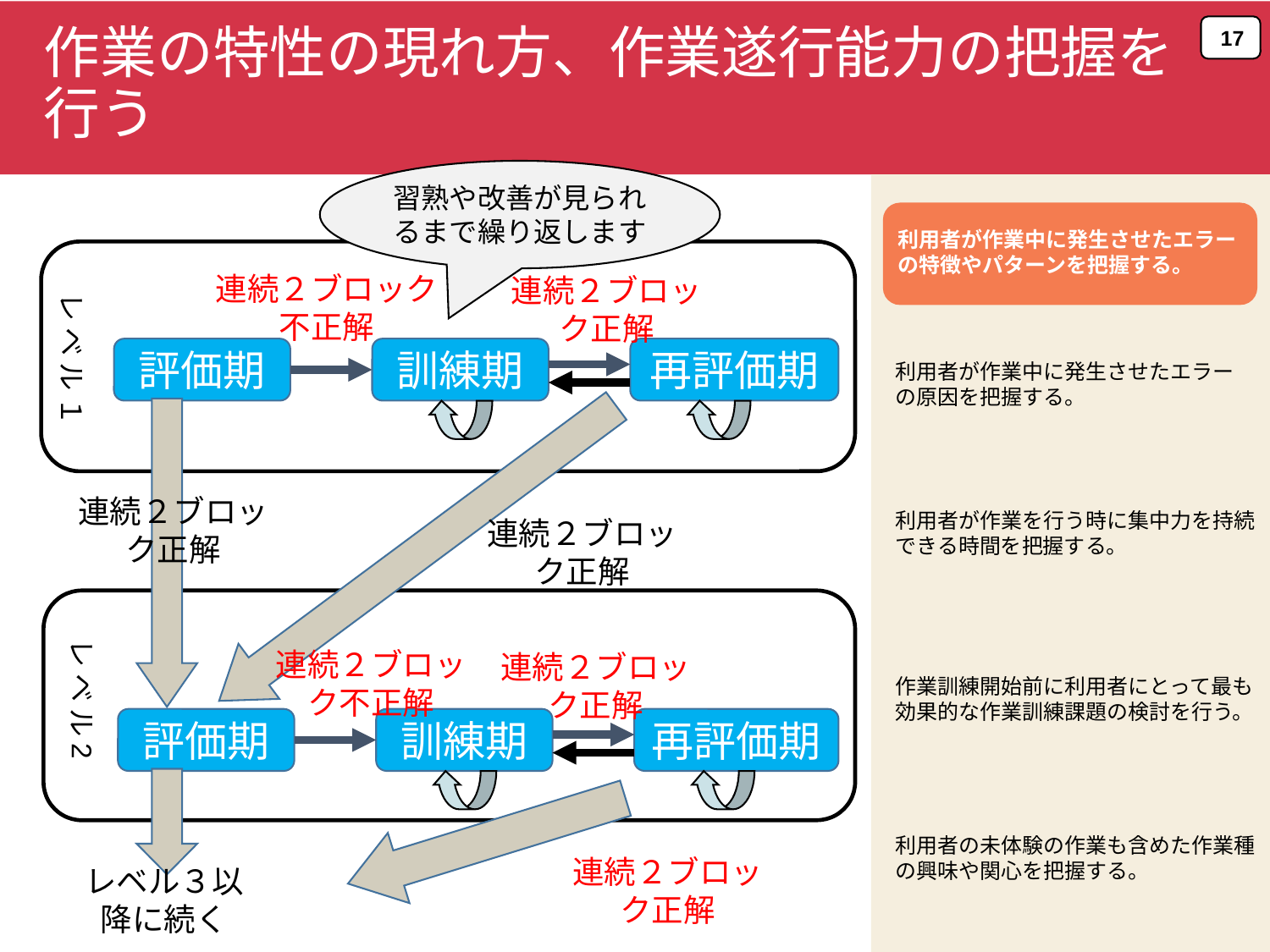

17

作業の特性の現れ方、作業遂行能力の把握を行う
習熟や改善が見られるまで繰り返します

レ ベ ル １
評価期
訓練期
再評価期

連続２ブロック正解

連続２ブロック正解
連続２ブロック正解

レ ベ ル2
再評価期
評価期
訓練期

連続２ブロック不正解
連続２ブロック正解

連続２ブロック正解
レベル３以降に続く

利用者が作業中に発生させたエラーの特徴やパターンを把握する。
利用者が作業中に発生させたエラーの原因を把握する。
利用者が作業を行う時に集中力を持続できる時間を把握する。
作業訓練開始前に利用者にとって最も効果的な作業訓練課題の検討を行う。
利用者の未体験の作業も含めた作業種の興味や関心を把握する。
連続２ブロック
不正解